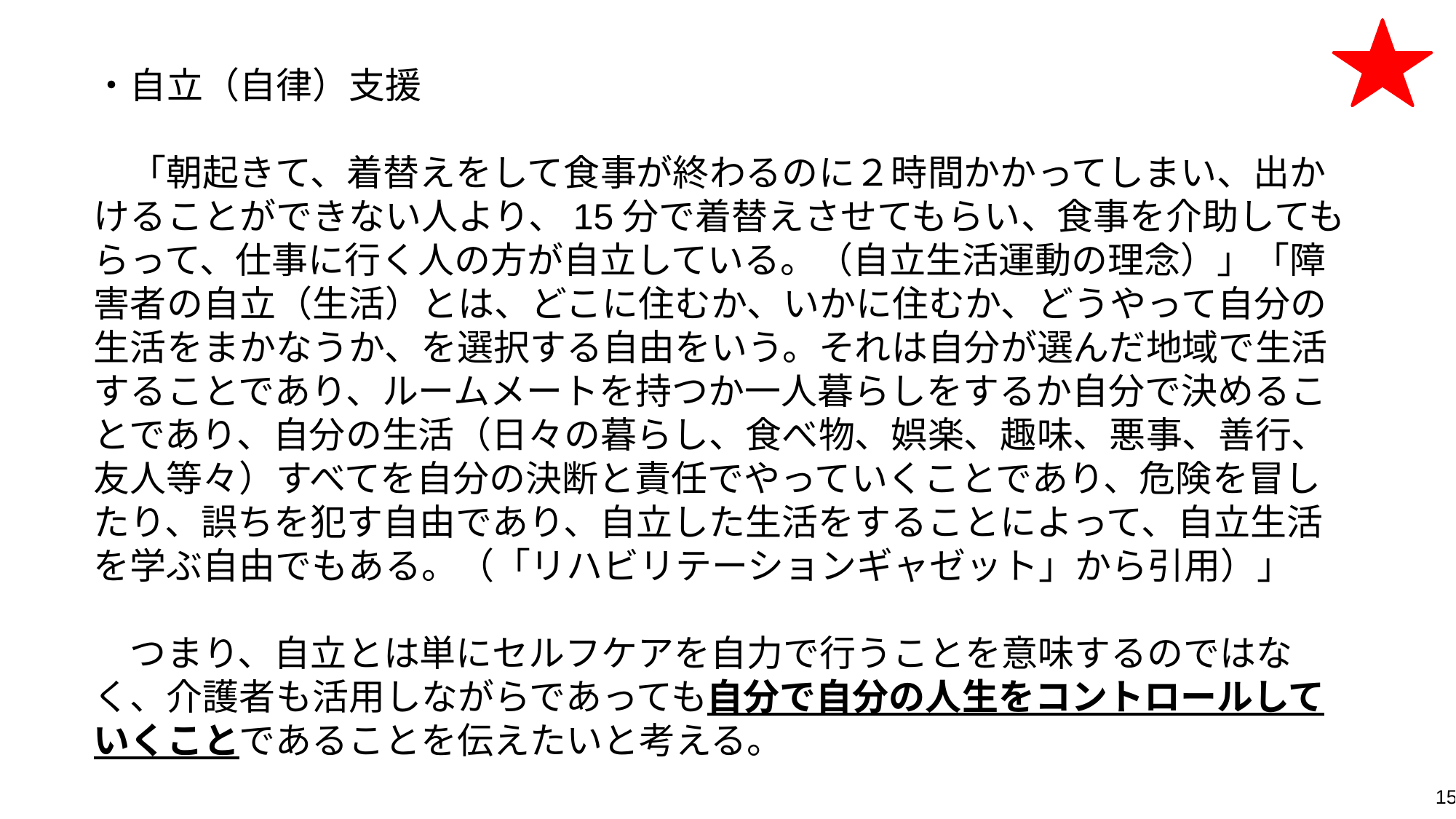

・自立（自律）支援

　「朝起きて、着替えをして食事が終わるのに２時間かかってしまい、出かけることができない人より、15分で着替えさせてもらい、食事を介助してもらって、仕事に行く人の方が自立している。（自立生活運動の理念）」「障害者の自立（生活）とは、どこに住むか、いかに住むか、どうやって自分の生活をまかなうか、を選択する自由をいう。それは自分が選んだ地域で生活することであり、ルームメートを持つか一人暮らしをするか自分で決めることであり、自分の生活（日々の暮らし、食べ物、娯楽、趣味、悪事、善行、友人等々）すべてを自分の決断と責任でやっていくことであり、危険を冒したり、誤ちを犯す自由であり、自立した生活をすることによって、自立生活を学ぶ自由でもある。（「リハビリテーションギャゼット」から引用）」

　つまり、自立とは単にセルフケアを自力で行うことを意味するのではなく、介護者も活用しながらであっても自分で自分の人生をコントロールしていくことであることを伝えたいと考える。
15